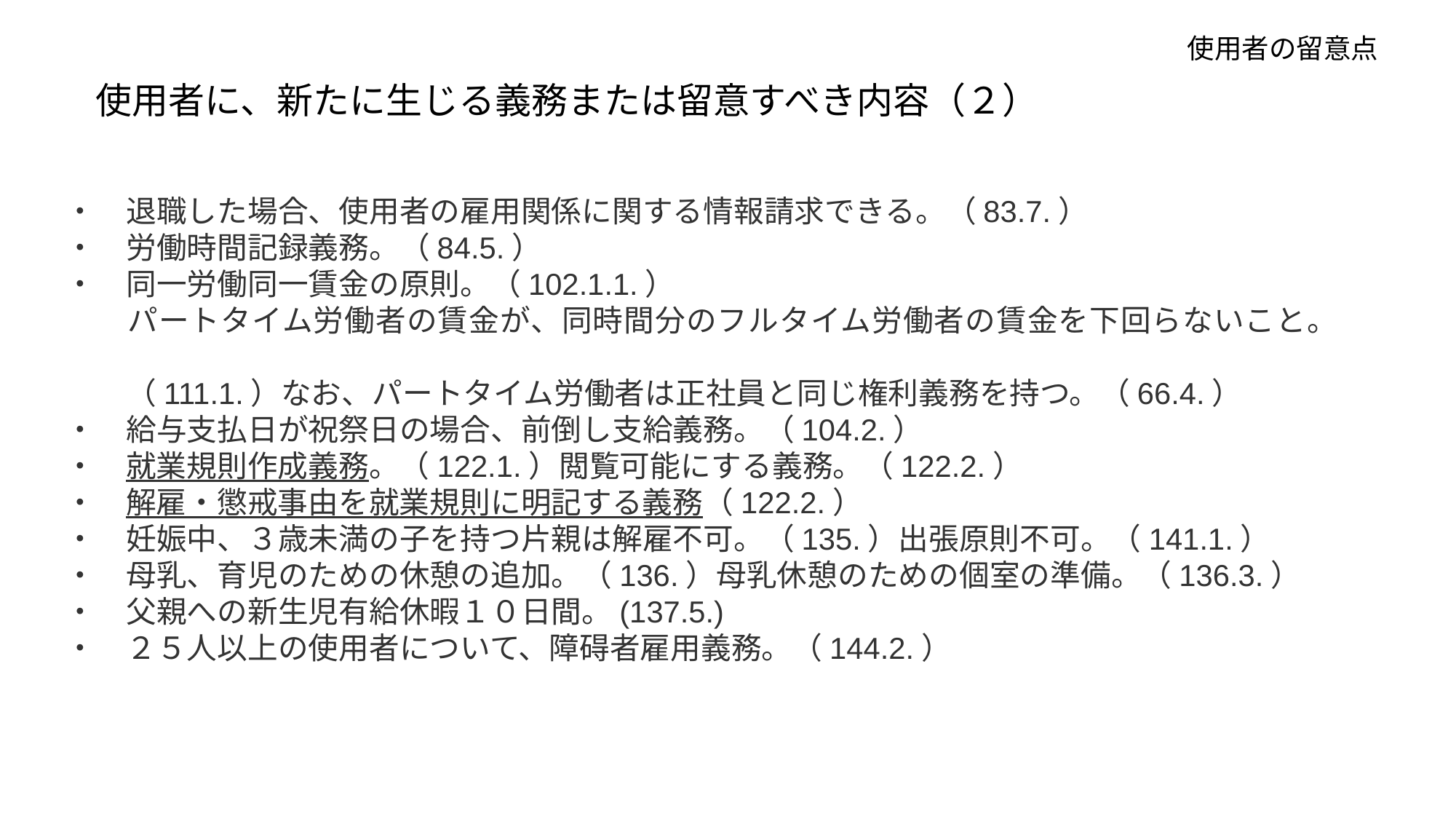

使用者の留意点
使用者に、新たに生じる義務または留意すべき内容（２）
・　退職した場合、使用者の雇用関係に関する情報請求できる。（83.7.）
・　労働時間記録義務。（84.5.）
・　同一労働同一賃金の原則。（102.1.1.）
　　パートタイム労働者の賃金が、同時間分のフルタイム労働者の賃金を下回らないこと。
　　（111.1.）なお、パートタイム労働者は正社員と同じ権利義務を持つ。（66.4.）
・　給与支払日が祝祭日の場合、前倒し支給義務。（104.2.）
・　就業規則作成義務。（122.1.）閲覧可能にする義務。（122.2.）
・　解雇・懲戒事由を就業規則に明記する義務（122.2.）
・　妊娠中、３歳未満の子を持つ片親は解雇不可。（135.）出張原則不可。（141.1.）
・　母乳、育児のための休憩の追加。（136.）母乳休憩のための個室の準備。（136.3.）
・　父親への新生児有給休暇１０日間。(137.5.)
・　２５人以上の使用者について、障碍者雇用義務。（144.2.）